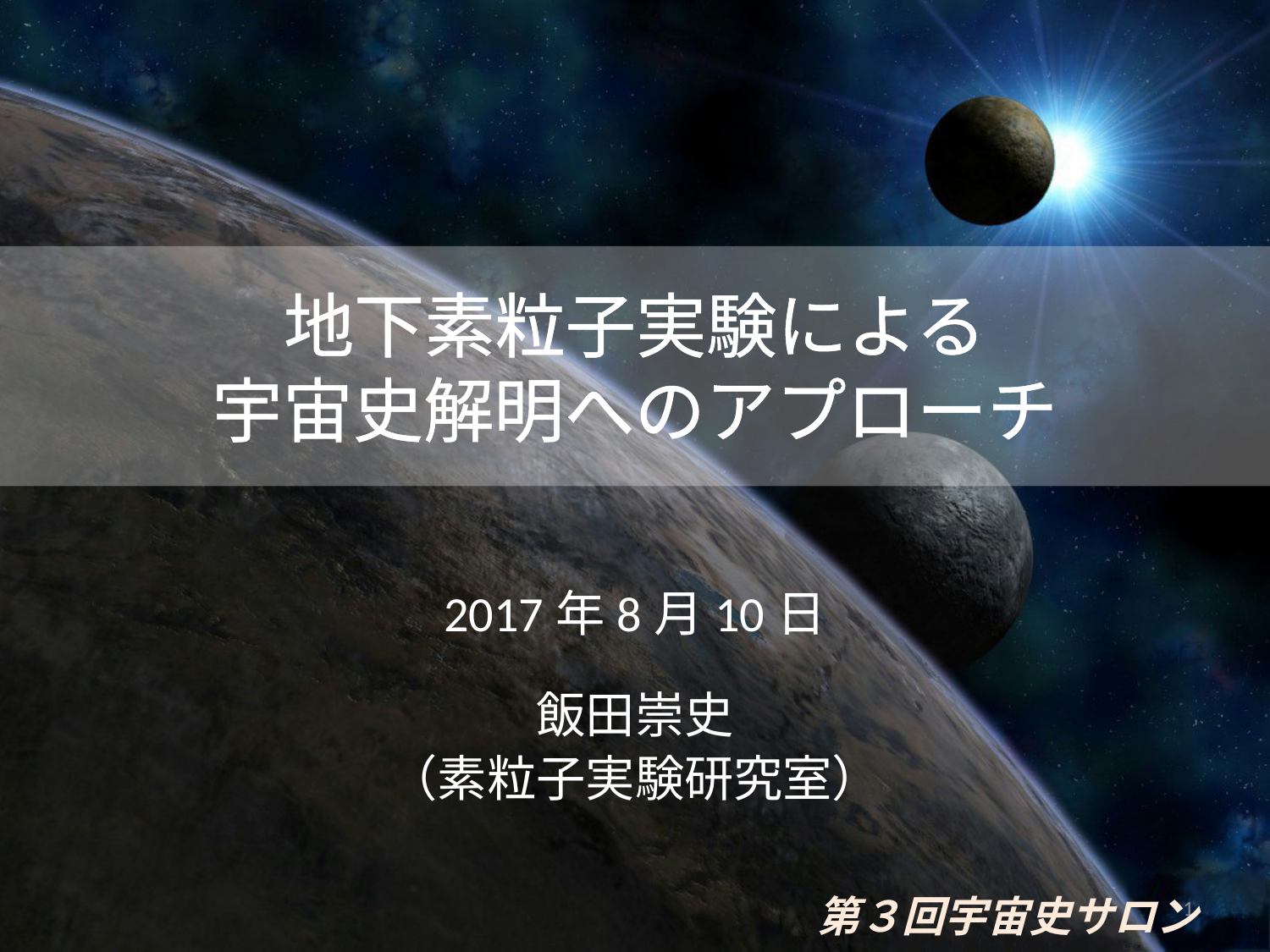

地下素粒子実験による
宇宙史解明へのアプローチ
2017年8月10日
飯田崇史
（素粒子実験研究室）
1
第３回宇宙史サロン